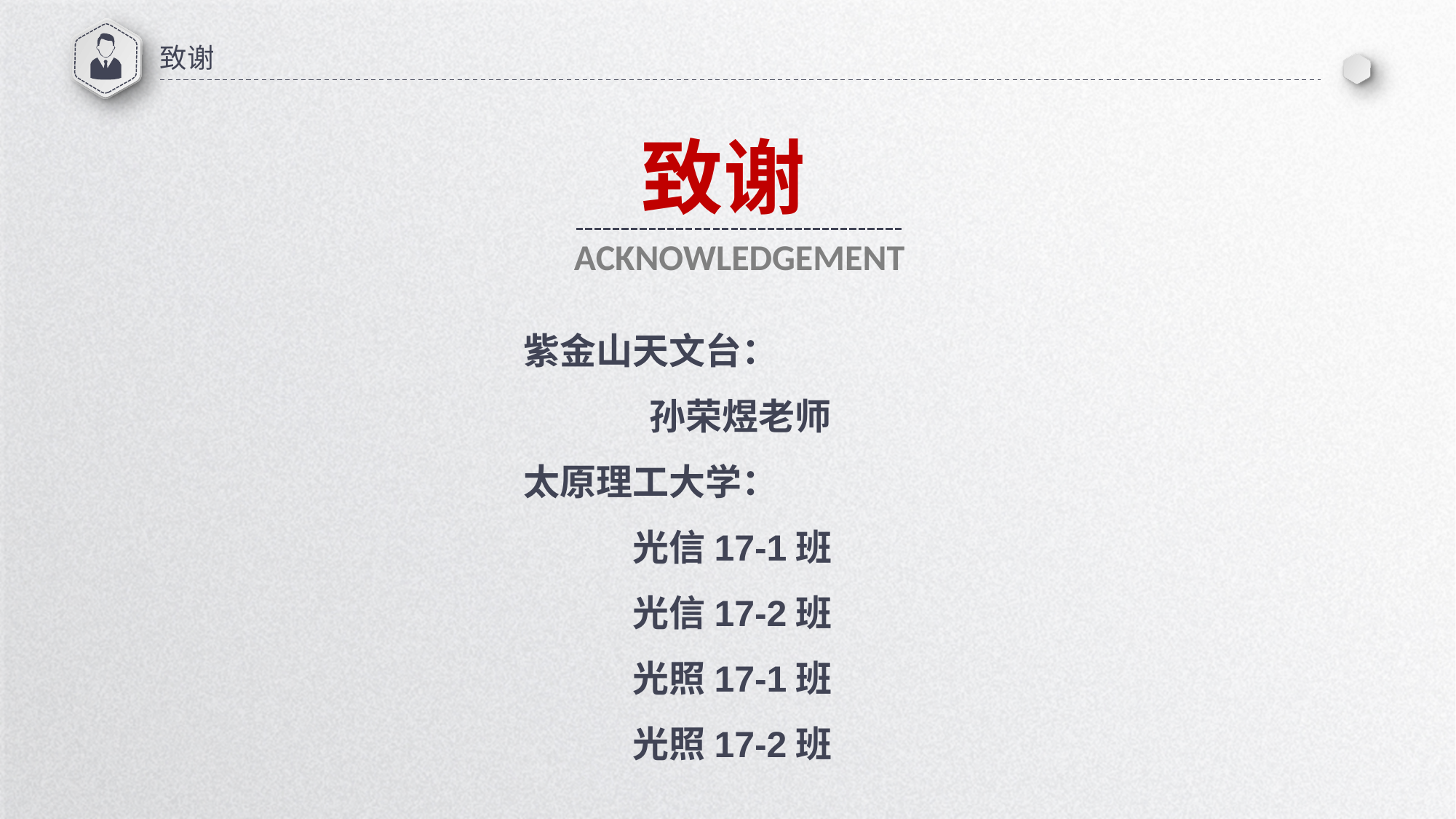

致谢

致谢
ACKNOWLEDGEMENT
紫金山天文台：
	 孙荣煜老师
太原理工大学：
	光信17-1班
	光信17-2班
	光照17-1班
	光照17-2班
延时符